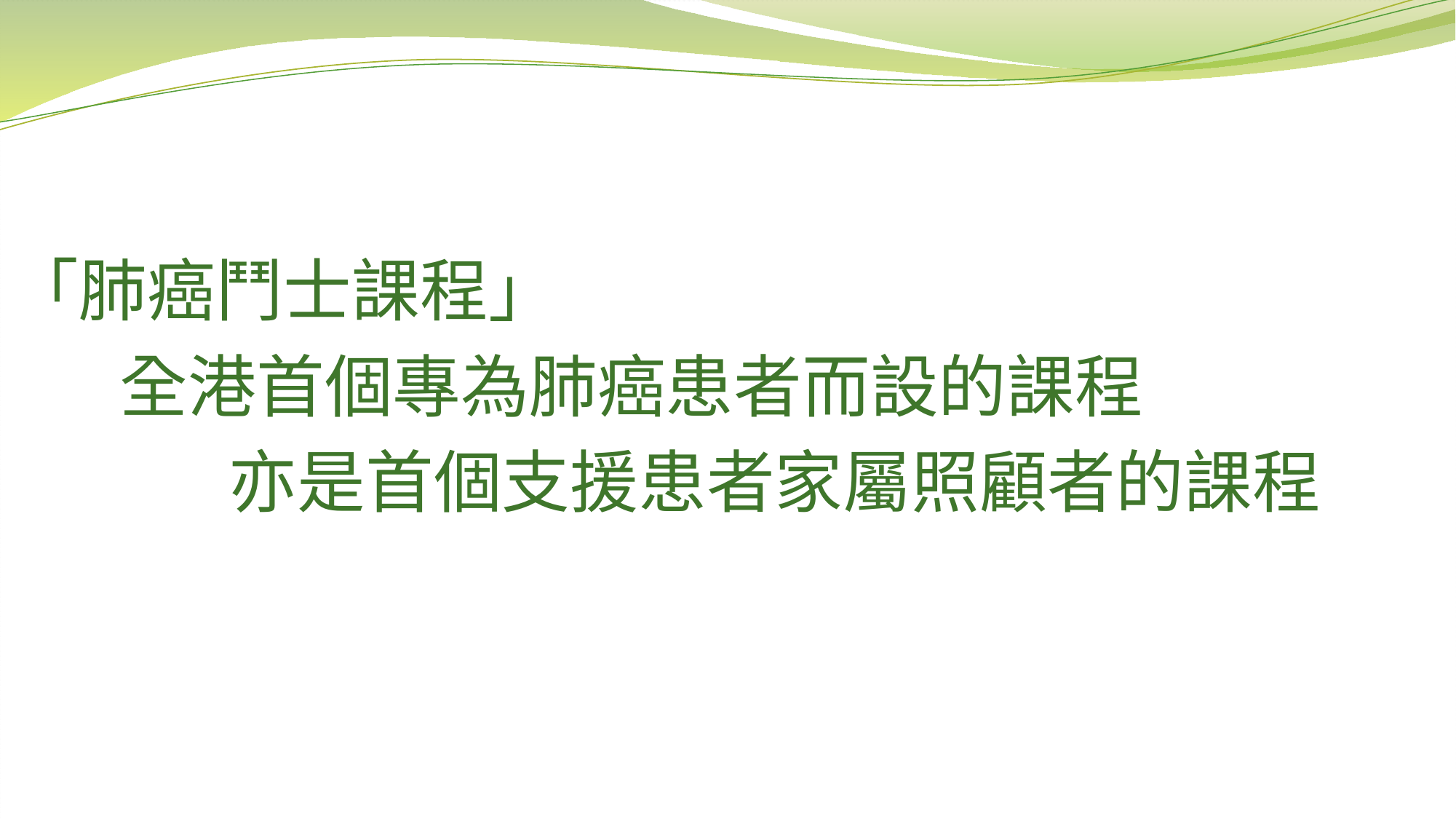

「肺癌鬥士課程」
 	全港首個專為肺癌患者而設的課程
 		亦是首個支援患者家屬照顧者的課程